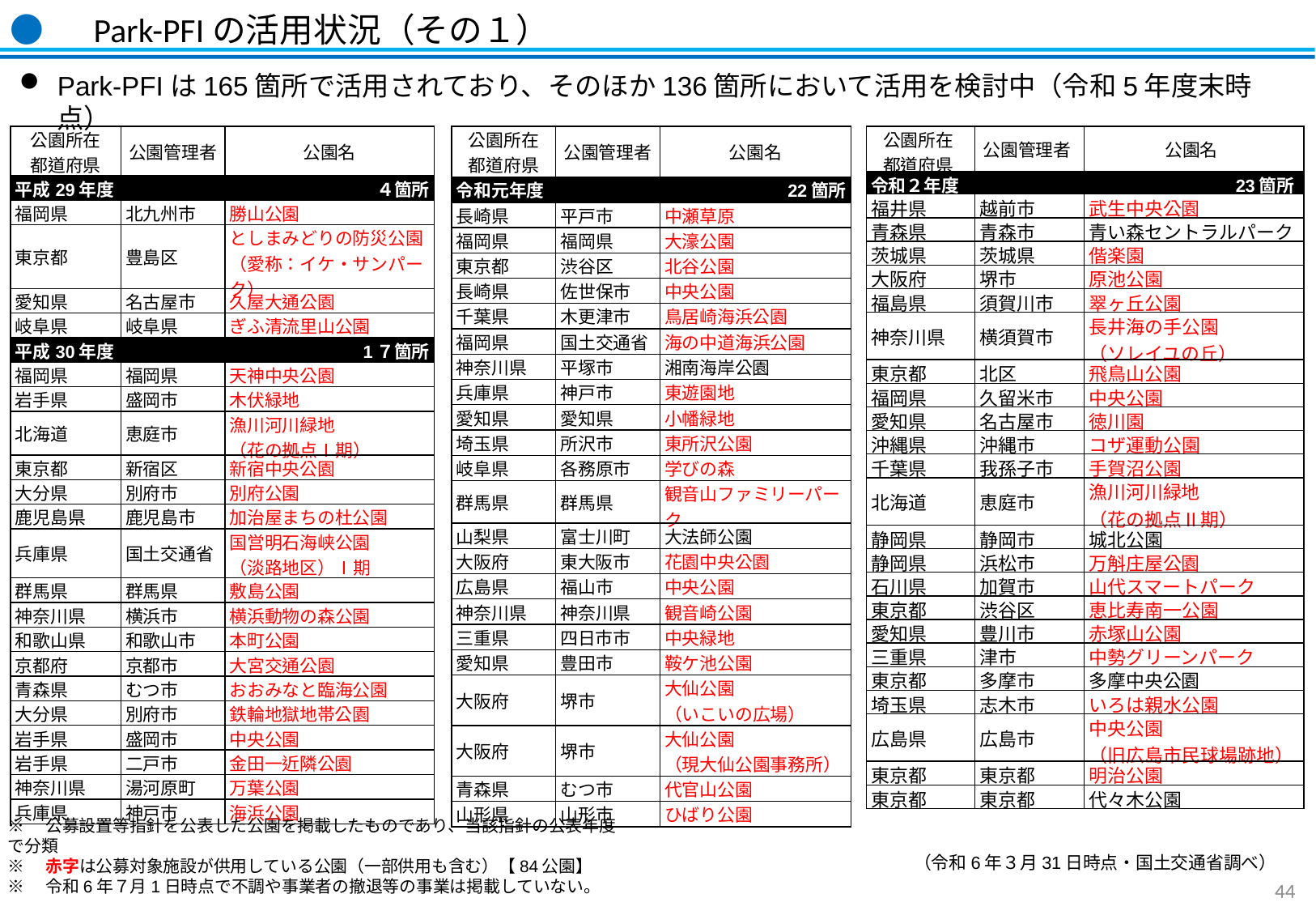

●　Park-PFIの活用状況（その１）

Park-PFIは165箇所で活用されており、そのほか136箇所において活用を検討中（令和5年度末時点）
| 公園所在 都道府県 | 公園管理者 | 公園名 |
| --- | --- | --- |
| 令和２年度 |  | 23箇所 |
| 福井県 | 越前市 | 武生中央公園 |
| 青森県 | 青森市 | 青い森セントラルパーク |
| 茨城県 | 茨城県 | 偕楽園 |
| 大阪府 | 堺市 | 原池公園 |
| 福島県 | 須賀川市 | 翠ヶ丘公園 |
| 神奈川県 | 横須賀市 | 長井海の手公園 （ソレイユの丘） |
| 東京都 | 北区 | 飛鳥山公園 |
| 福岡県 | 久留米市 | 中央公園 |
| 愛知県 | 名古屋市 | 徳川園 |
| 沖縄県 | 沖縄市 | コザ運動公園 |
| 千葉県 | 我孫子市 | 手賀沼公園 |
| 北海道 | 恵庭市 | 漁川河川緑地 （花の拠点Ⅱ期） |
| 静岡県 | 静岡市 | 城北公園 |
| 静岡県 | 浜松市 | 万斛庄屋公園 |
| 石川県 | 加賀市 | 山代スマートパーク |
| 東京都 | 渋谷区 | 恵比寿南一公園 |
| 愛知県 | 豊川市 | 赤塚山公園 |
| 三重県 | 津市 | 中勢グリーンパーク |
| 東京都 | 多摩市 | 多摩中央公園 |
| 埼玉県 | 志木市 | いろは親水公園 |
| 広島県 | 広島市 | 中央公園 （旧広島市民球場跡地） |
| 東京都 | 東京都 | 明治公園 |
| 東京都 | 東京都 | 代々木公園 |
| 公園所在 都道府県 | 公園管理者 | 公園名 |
| --- | --- | --- |
| 平成29年度 |  | ４箇所 |
| 福岡県 | 北九州市 | 勝山公園 |
| 東京都 | 豊島区 | としまみどりの防災公園 （愛称：イケ・サンパーク） |
| 愛知県 | 名古屋市 | 久屋大通公園 |
| 岐阜県 | 岐阜県 | ぎふ清流里山公園 |
| 平成30年度 |  | 1７箇所 |
| 福岡県 | 福岡県 | 天神中央公園 |
| 岩手県 | 盛岡市 | 木伏緑地 |
| 北海道 | 恵庭市 | 漁川河川緑地 （花の拠点Ⅰ期） |
| 東京都 | 新宿区 | 新宿中央公園 |
| 大分県 | 別府市 | 別府公園 |
| 鹿児島県 | 鹿児島市 | 加治屋まちの杜公園 |
| 兵庫県 | 国土交通省 | 国営明石海峡公園 （淡路地区）Ⅰ期 |
| 群馬県 | 群馬県 | 敷島公園 |
| 神奈川県 | 横浜市 | 横浜動物の森公園 |
| 和歌山県 | 和歌山市 | 本町公園 |
| 京都府 | 京都市 | 大宮交通公園 |
| 青森県 | むつ市 | おおみなと臨海公園 |
| 大分県 | 別府市 | 鉄輪地獄地帯公園 |
| 岩手県 | 盛岡市 | 中央公園 |
| 岩手県 | 二戸市 | 金田一近隣公園 |
| 神奈川県 | 湯河原町 | 万葉公園 |
| 兵庫県 | 神戸市 | 海浜公園 |
| 公園所在 都道府県 | 公園管理者 | 公園名 |
| --- | --- | --- |
| 令和元年度 |  | 22箇所 |
| 長崎県 | 平戸市 | 中瀬草原 |
| 福岡県 | 福岡県 | 大濠公園 |
| 東京都 | 渋谷区 | 北谷公園 |
| 長崎県 | 佐世保市 | 中央公園 |
| 千葉県 | 木更津市 | 鳥居崎海浜公園 |
| 福岡県 | 国土交通省 | 海の中道海浜公園 |
| 神奈川県 | 平塚市 | 湘南海岸公園 |
| 兵庫県 | 神戸市 | 東遊園地 |
| 愛知県 | 愛知県 | 小幡緑地 |
| 埼玉県 | 所沢市 | 東所沢公園 |
| 岐阜県 | 各務原市 | 学びの森 |
| 群馬県 | 群馬県 | 観音山ファミリーパーク |
| 山梨県 | 富士川町 | 大法師公園 |
| 大阪府 | 東大阪市 | 花園中央公園 |
| 広島県 | 福山市 | 中央公園 |
| 神奈川県 | 神奈川県 | 観音崎公園 |
| 三重県 | 四日市市 | 中央緑地 |
| 愛知県 | 豊田市 | 鞍ケ池公園 |
| 大阪府 | 堺市 | 大仙公園 （いこいの広場） |
| 大阪府 | 堺市 | 大仙公園 （現大仙公園事務所） |
| 青森県 | むつ市 | 代官山公園 |
| 山形県 | 山形市 | ひばり公園 |
※　公募設置等指針を公表した公園を掲載したものであり、当該指針の公表年度で分類
※　赤字は公募対象施設が供用している公園（一部供用も含む）【84公園】
※　令和6年７月1日時点で不調や事業者の撤退等の事業は掲載していない。
（令和6年３月31日時点・国土交通省調べ）
44